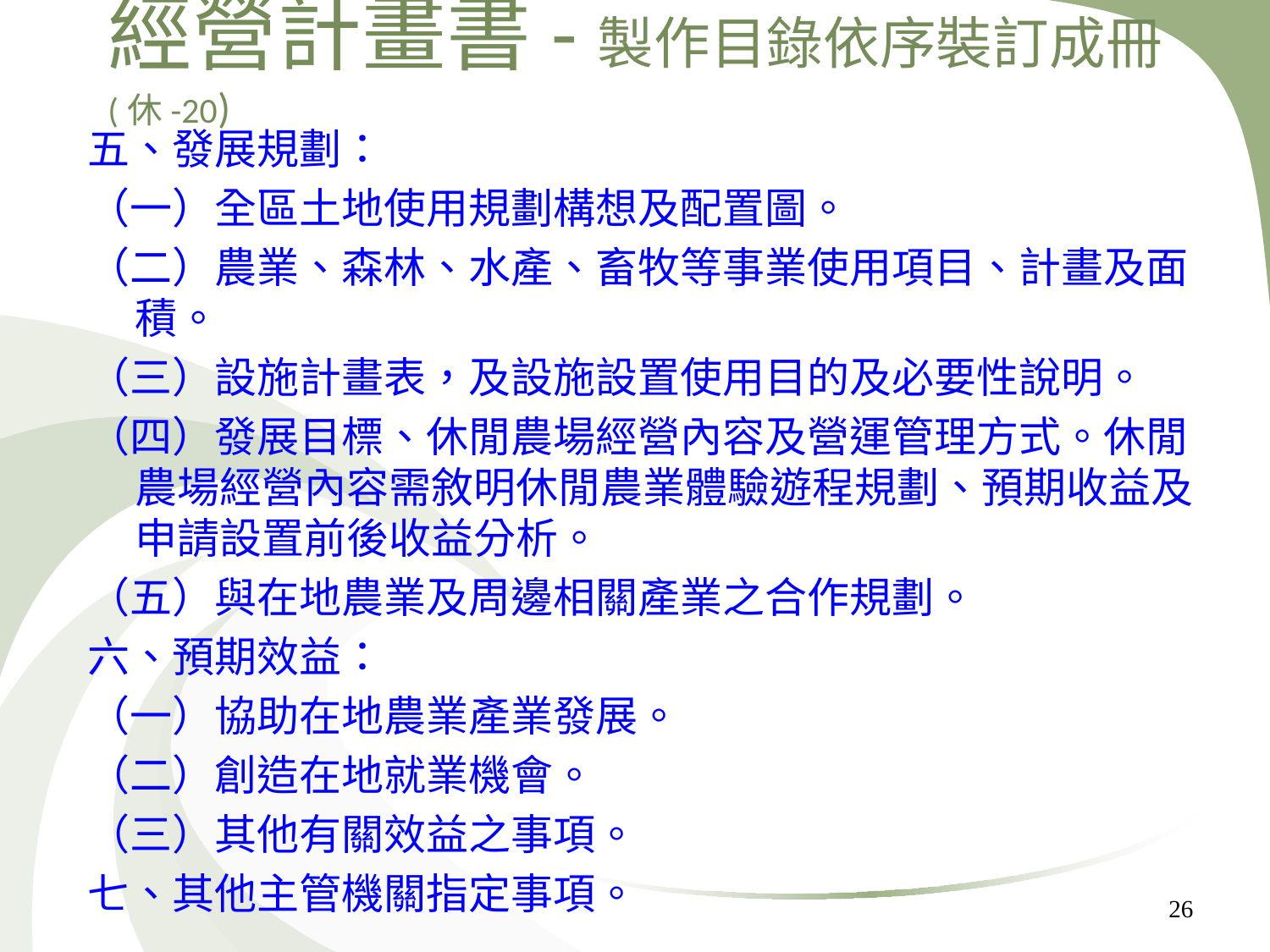

經營計畫書-製作目錄依序裝訂成冊(休-20)
五、發展規劃：
（一）全區土地使用規劃構想及配置圖。
（二）農業、森林、水產、畜牧等事業使用項目、計畫及面積。
（三）設施計畫表，及設施設置使用目的及必要性說明。
（四）發展目標、休閒農場經營內容及營運管理方式。休閒農場經營內容需敘明休閒農業體驗遊程規劃、預期收益及申請設置前後收益分析。
（五）與在地農業及周邊相關產業之合作規劃。
六、預期效益：
（一）協助在地農業產業發展。
（二）創造在地就業機會。
（三）其他有關效益之事項。
七、其他主管機關指定事項。

26